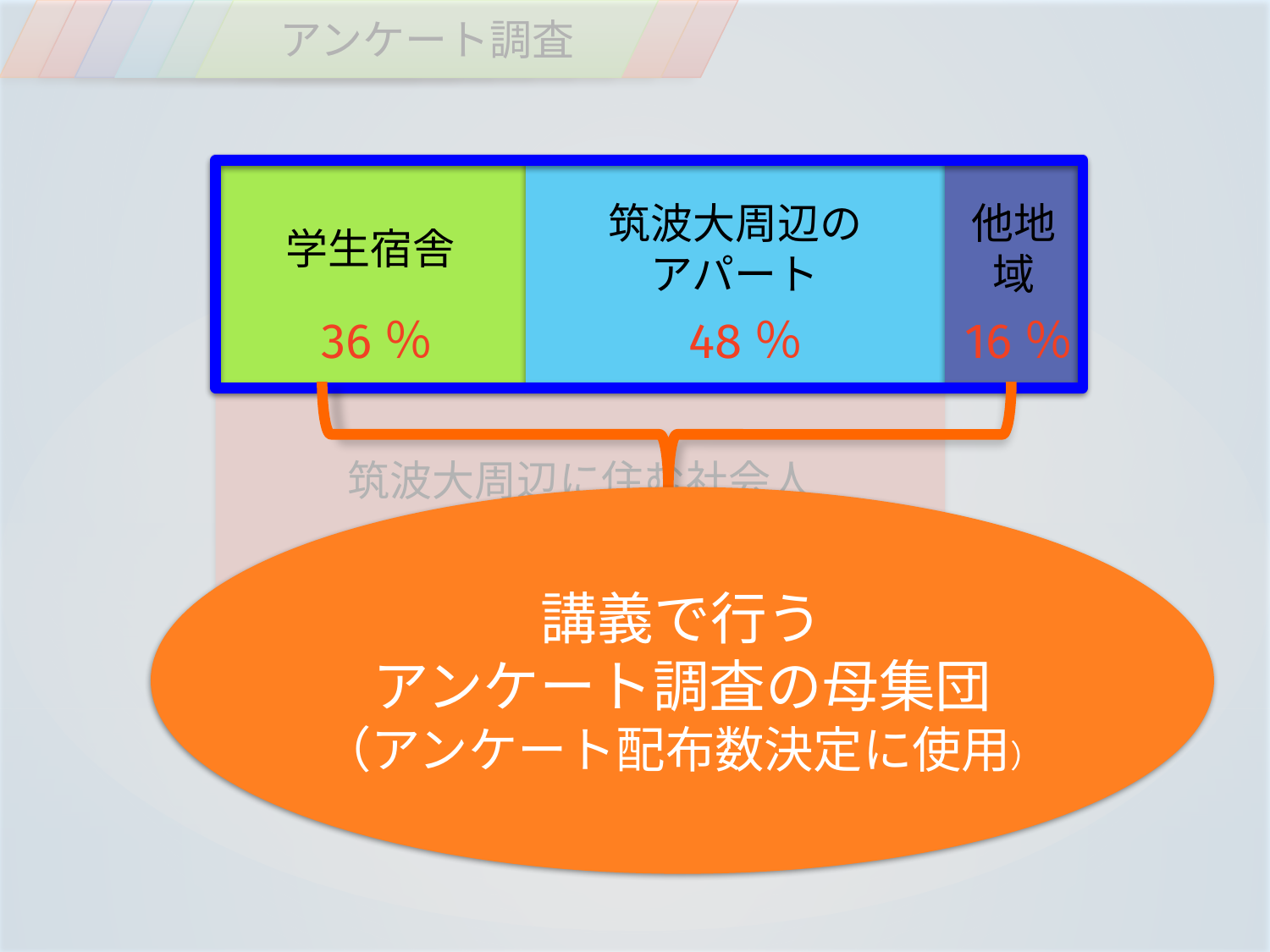

背景
問題提起
目標
現状
現地調査
アンケート調査
予備調査
参考文献

学生宿舎

筑波大周辺の
アパート

実家

筑波大周辺に住む社会人

学生宿舎

筑波大周辺の
アパート

他地域

36％
48％
16％
講義で行う
アンケート調査の母集団
（アンケート配布数決定に使用）